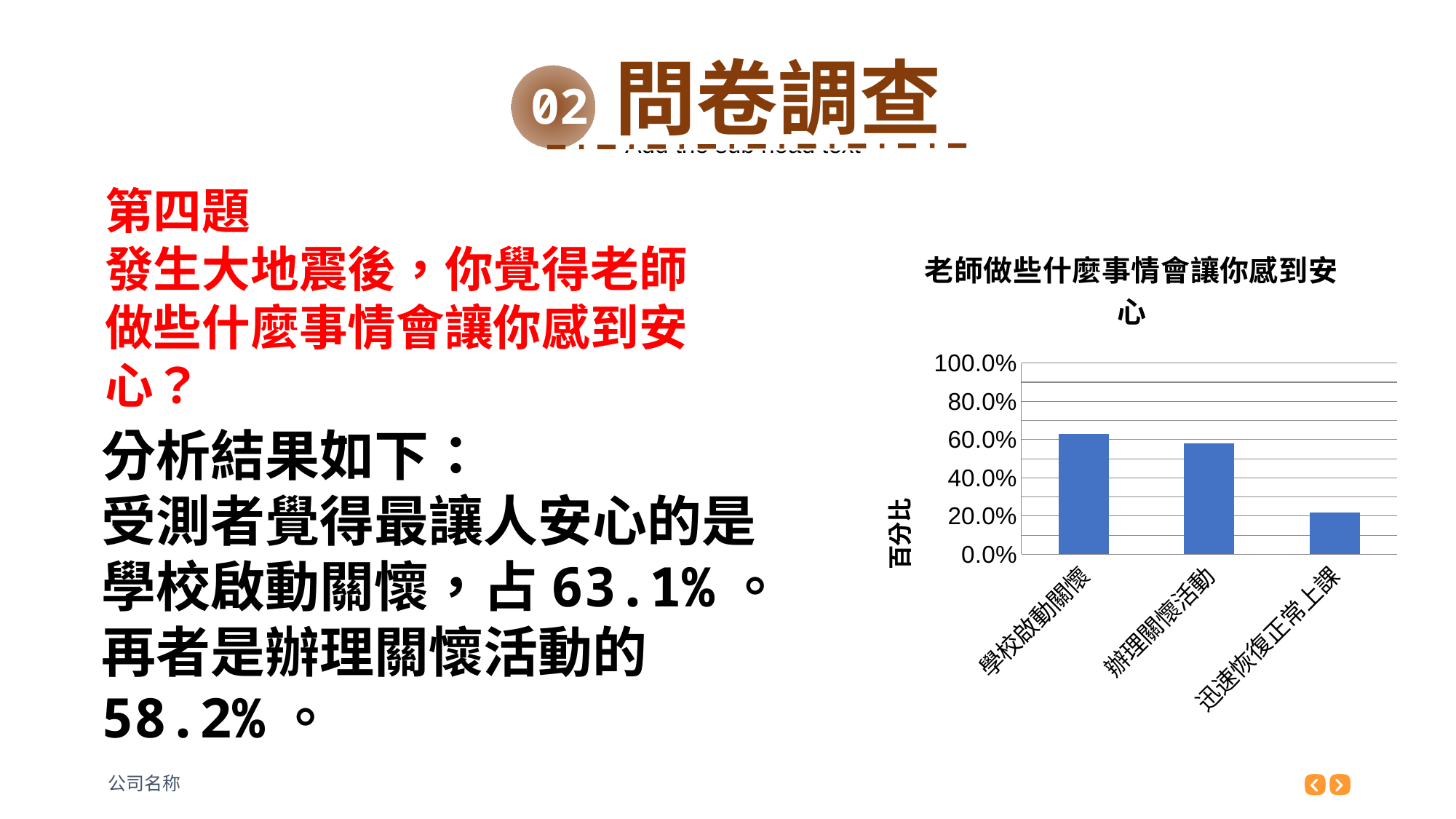

問卷調查
第四題
發生大地震後，你覺得老師做些什麼事情會讓你感到安心？

### Chart: 老師做些什麼事情會讓你感到安心

| Category |  |
|---|---|
| 學校啟動關懷 | 0.6312056737588655 |
| 辦理關懷活動 | 0.581560283687943 |
| 迅速恢復正常上課 | 0.21985815602836883 |
分析結果如下：
受測者覺得最讓人安心的是學校啟動關懷，占63.1%。再者是辦理關懷活動的58.2%。